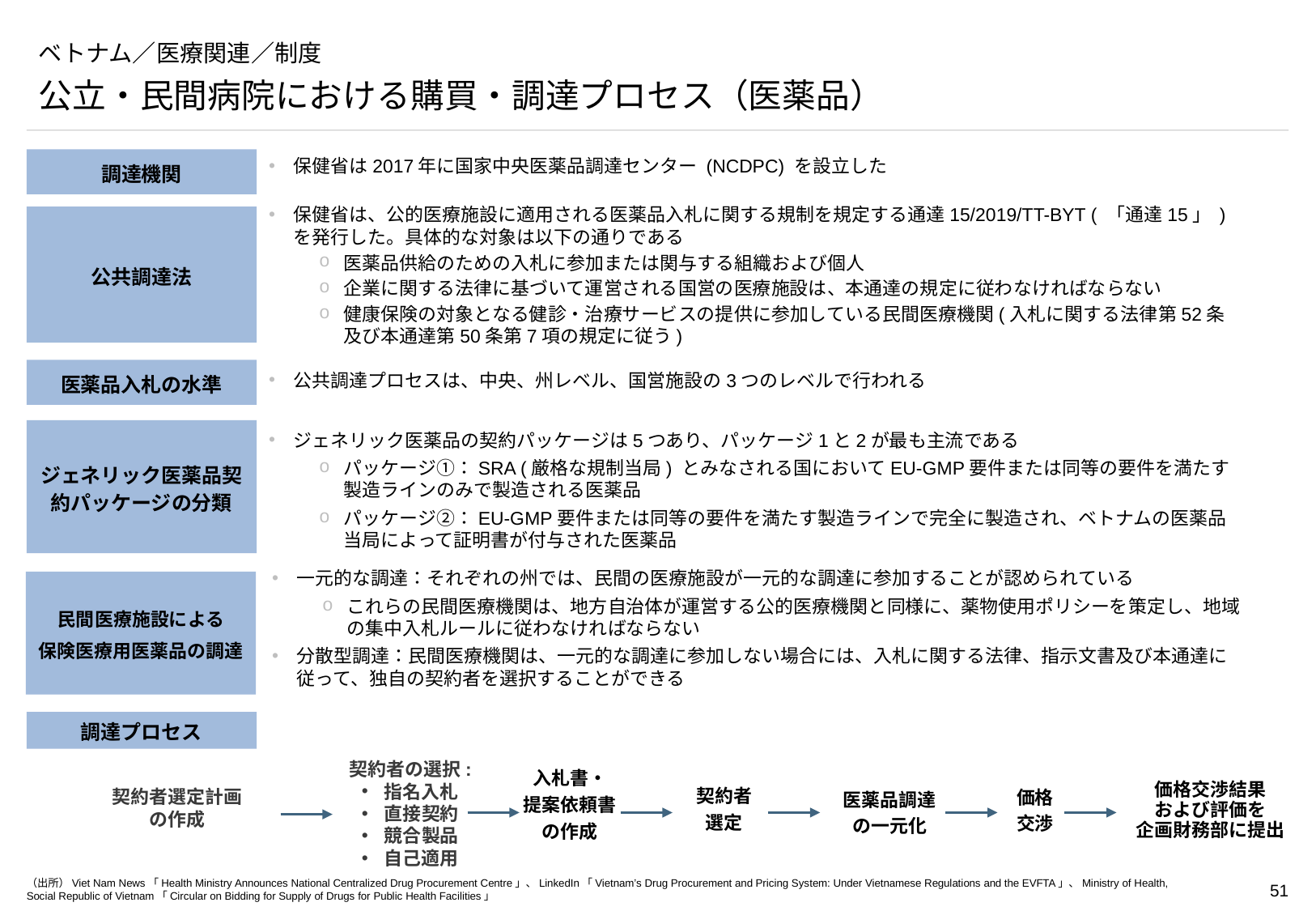

# ベトナム／医療関連／制度
公立・民間病院における購買・調達プロセス（医薬品）
保健省は2017年に国家中央医薬品調達センター (NCDPC) を設立した
調達機関
保健省は、公的医療施設に適用される医薬品入札に関する規制を規定する通達15/2019/TT-BYT ( 「通達15」 ) を発行した。具体的な対象は以下の通りである
医薬品供給のための入札に参加または関与する組織および個人
企業に関する法律に基づいて運営される国営の医療施設は、本通達の規定に従わなければならない
健康保険の対象となる健診・治療サービスの提供に参加している民間医療機関(入札に関する法律第52条及び本通達第50条第7項の規定に従う)
公共調達法
医薬品入札の水準
公共調達プロセスは、中央、州レベル、国営施設の3つのレベルで行われる
ジェネリック医薬品契約パッケージの分類
ジェネリック医薬品の契約パッケージは5つあり、パッケージ1と2が最も主流である
パッケージ①：SRA (厳格な規制当局) とみなされる国においてEU-GMP要件または同等の要件を満たす製造ラインのみで製造される医薬品
パッケージ②：EU-GMP要件または同等の要件を満たす製造ラインで完全に製造され、ベトナムの医薬品当局によって証明書が付与された医薬品
一元的な調達：それぞれの州では、民間の医療施設が一元的な調達に参加することが認められている
これらの民間医療機関は、地方自治体が運営する公的医療機関と同様に、薬物使用ポリシーを策定し、地域の集中入札ルールに従わなければならない
分散型調達：民間医療機関は、一元的な調達に参加しない場合には、入札に関する法律、指示文書及び本通達に従って、独自の契約者を選択することができる
民間医療施設による
保険医療用医薬品の調達
調達プロセス
契約者の選択:
指名入札
直接契約
競合製品
自己適用
入札書・
提案依頼書
の作成
価格交渉結果
および評価を
企画財務部に提出
契約者選定計画
の作成
契約者
選定
価格
交渉
医薬品調達
の一元化
（出所）Viet Nam News「Health Ministry Announces National Centralized Drug Procurement Centre」、LinkedIn「Vietnam’s Drug Procurement and Pricing System: Under Vietnamese Regulations and the EVFTA」、Ministry of Health, Social Republic of Vietnam「Circular on Bidding for Supply of Drugs for Public Health Facilities」